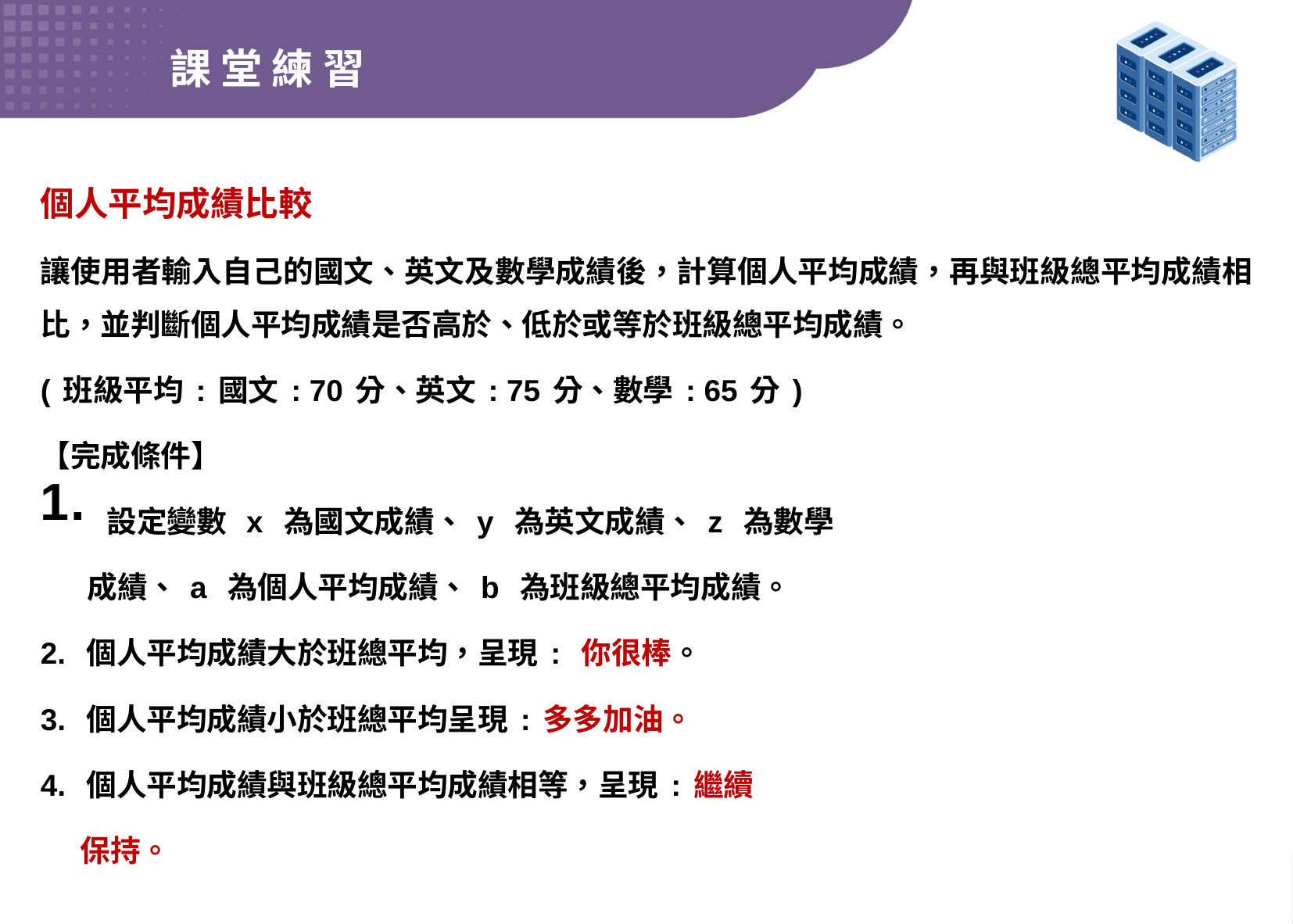

課 堂 練 習
個人平均成績比較
讓使用者輸入自己的國文、英文及數學成績後，計算個人平均成績，再與班級總平均成績相比，並判斷個人平均成績是否高於、低於或等於班級總平均成績。
(班級平均:國文: 70分、英文: 75分、數學: 65分)
【完成條件】
設定變數 x 為國文成績、y 為英文成績、z 為數學
     成績、a 為個人平均成績、b 為班級總平均成績。
2. 個人平均成績大於班總平均，呈現: 你很棒。
3. 個人平均成績小於班總平均呈現:多多加油。
4. 個人平均成績與班級總平均成績相等，呈現:繼續
    保持。